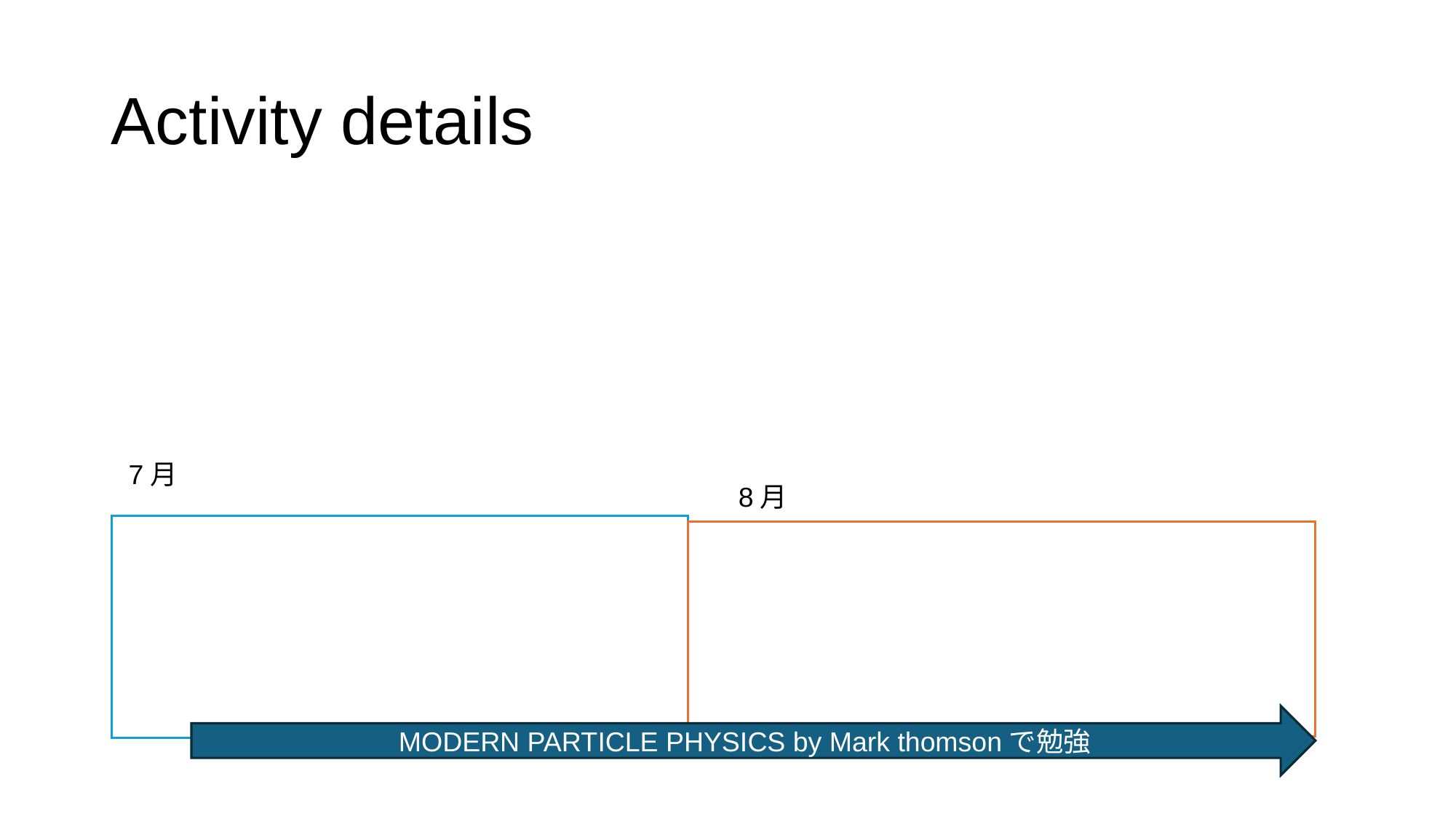

# Activity details

7月
8月

MODERN PARTICLE PHYSICS by Mark thomsonで勉強